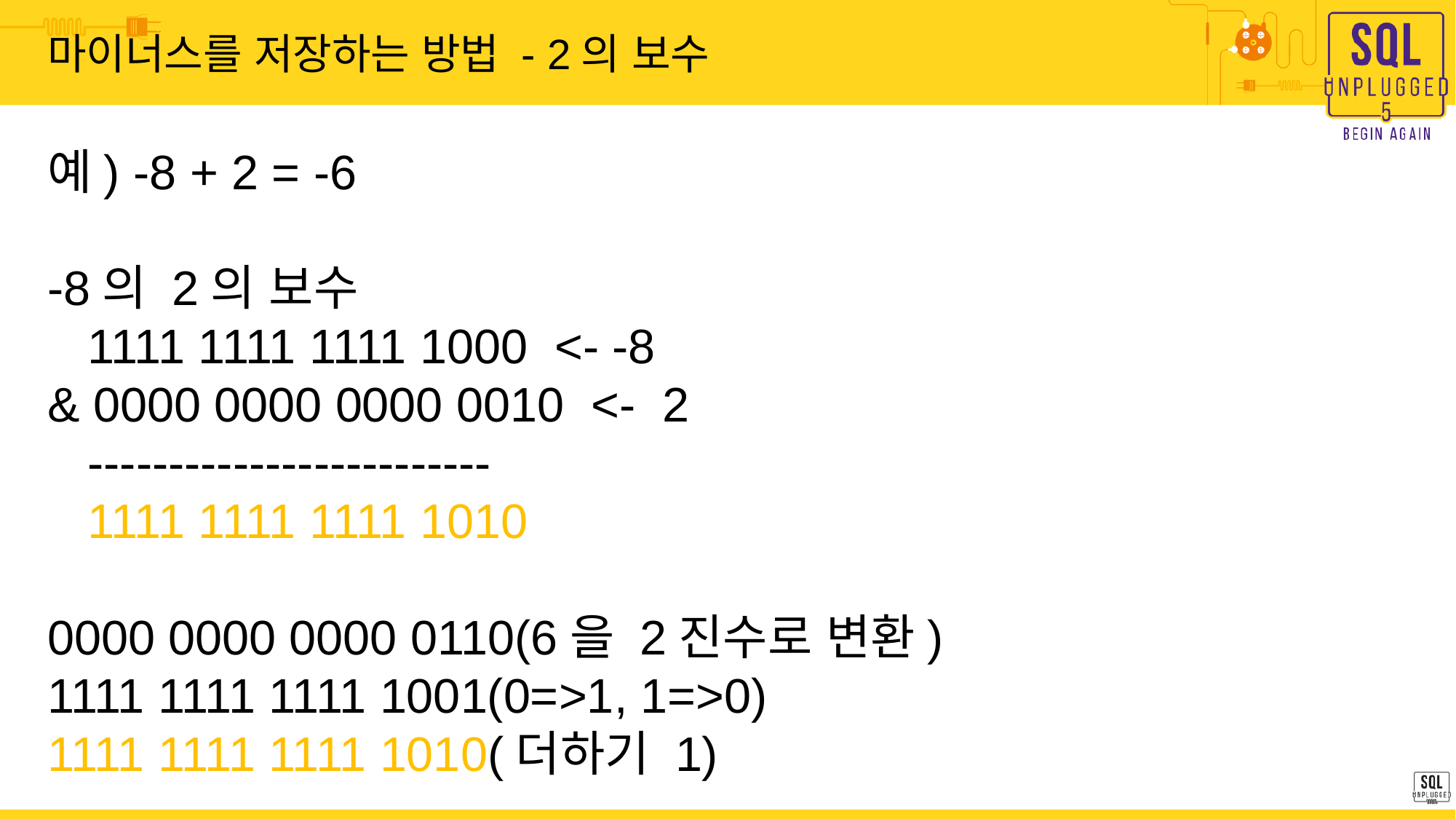

# 마이너스를 저장하는 방법 - 2의 보수
예) -8 + 2 = -6

-8의 2의 보수
   1111 1111 1111 1000  <- -8
& 0000 0000 0000 0010  <-  2
   -------------------------
   1111 1111 1111 1010

0000 0000 0000 0110(6을 2진수로 변환)
1111 1111 1111 1001(0=>1, 1=>0)
1111 1111 1111 1010(더하기 1)